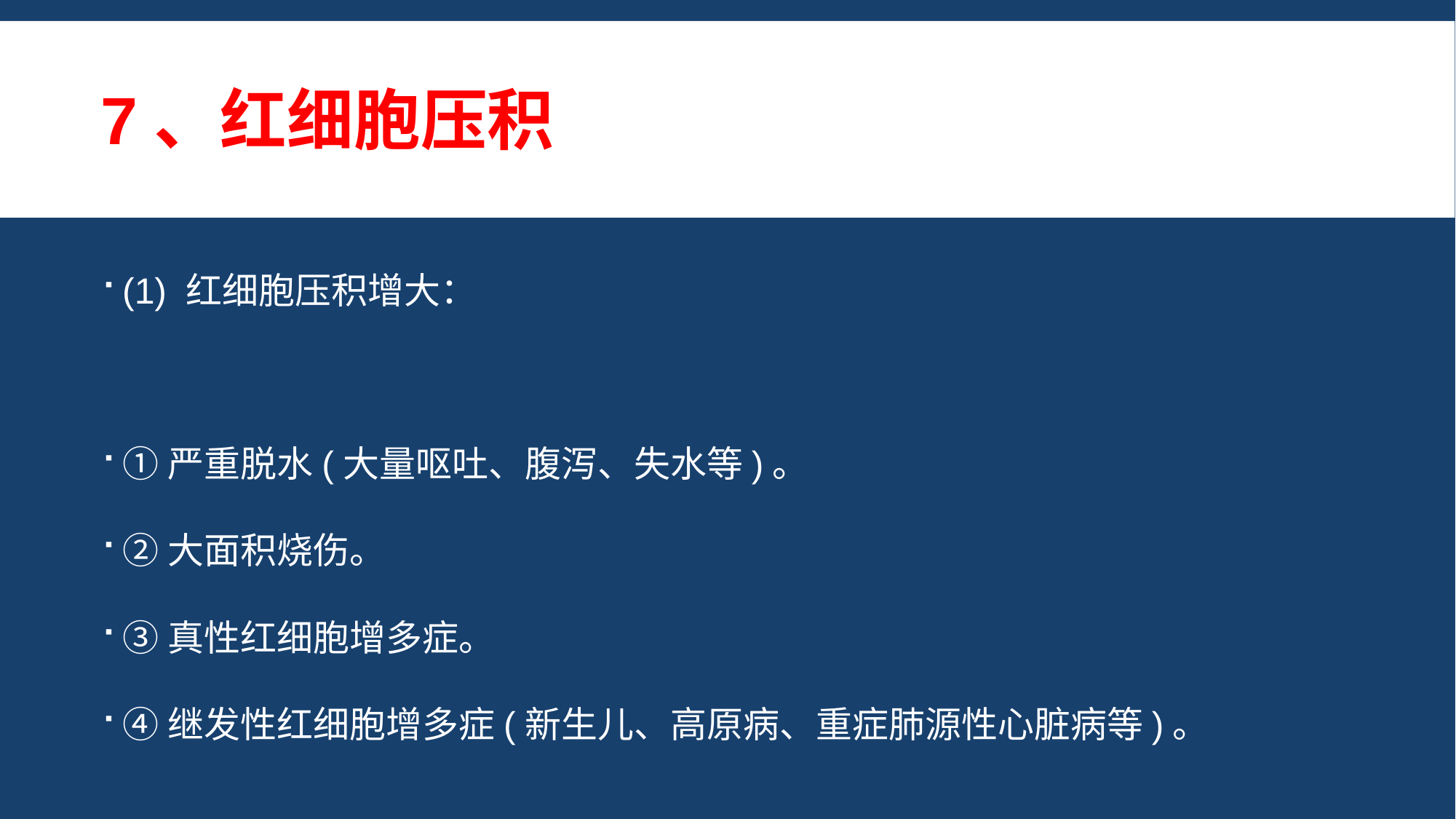

# 7、红细胞压积
(1) 红细胞压积增大：

①严重脱水(大量呕吐、腹泻、失水等)。
②大面积烧伤。
③真性红细胞增多症。
④继发性红细胞增多症(新生儿、高原病、重症肺源性心脏病等)。